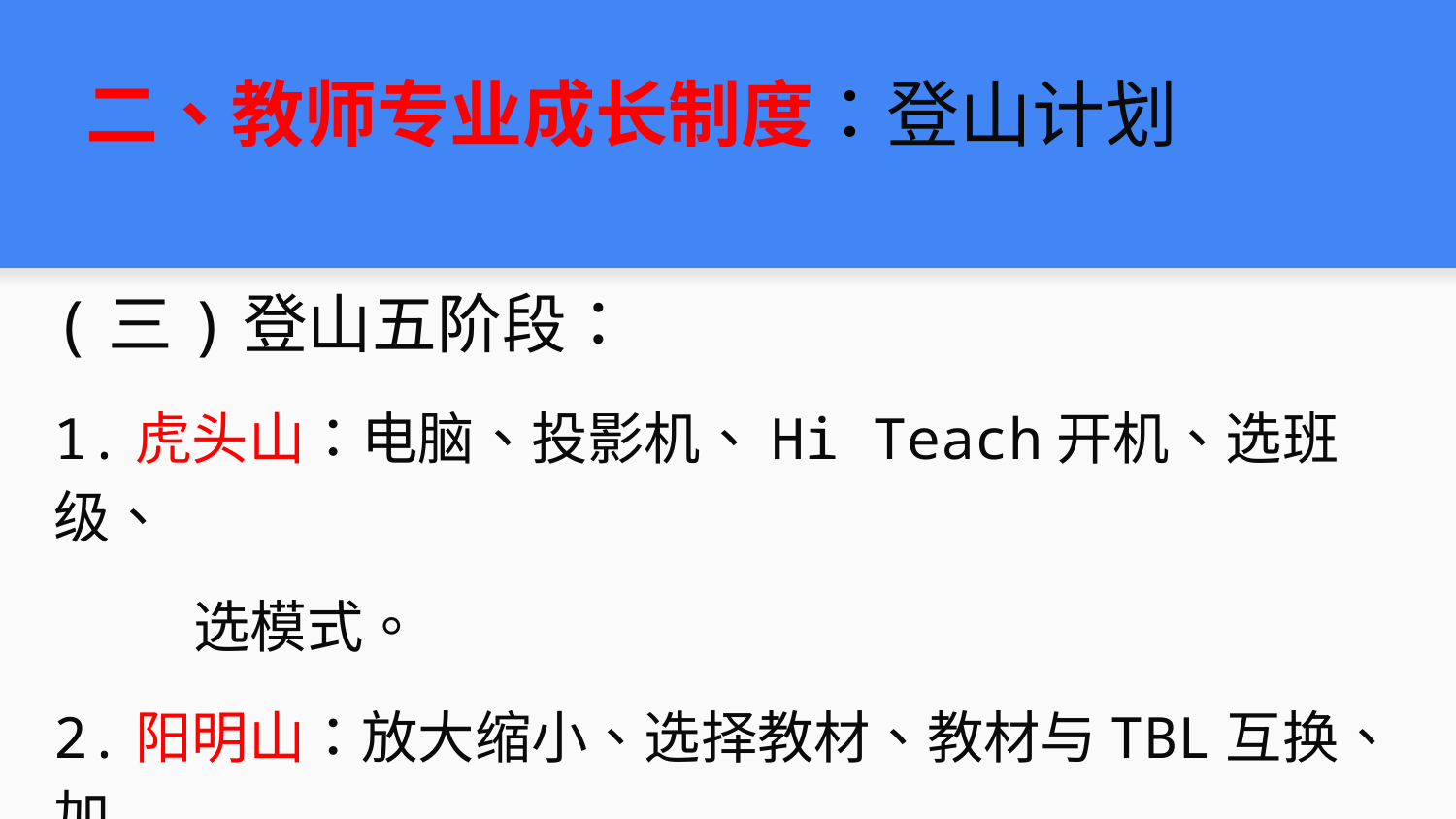

# 二、教师专业成长制度：登山计划
(三)登山五阶段：
1.虎头山：电脑、投影机、Hi Teach开机、选班级、
          选模式。
2.阳明山：放大缩小、选择教材、教材与TBL互换、加
          新页、上下页。